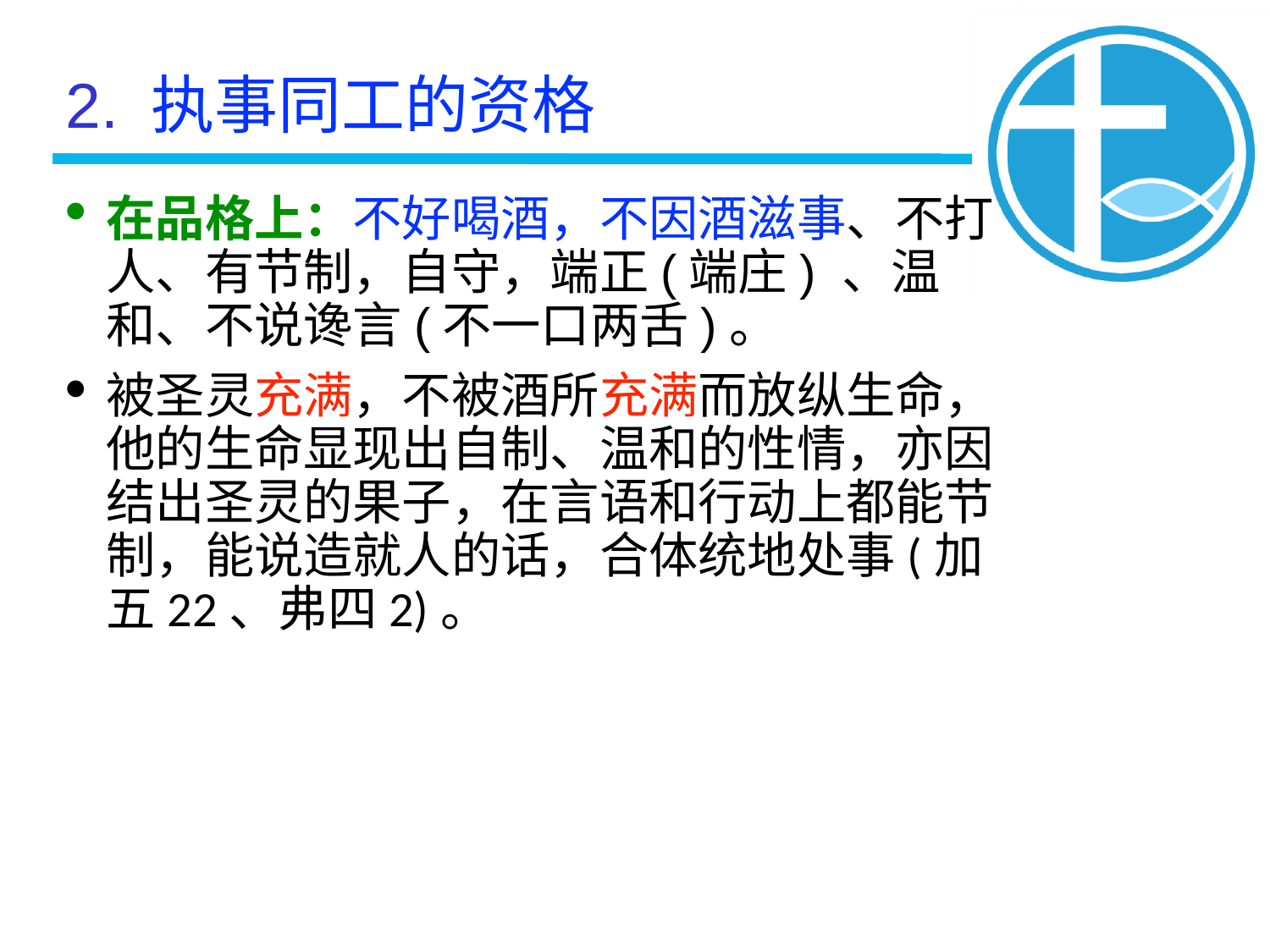

2. 执事同工的资格
在品格上：不好喝酒，不因酒滋事、不打人、有节制，自守，端正(端庄) 、温和、不说谗言(不一口两舌)。
被圣灵充满，不被酒所充满而放纵生命，他的生命显现出自制、温和的性情，亦因结出圣灵的果子，在言语和行动上都能节制，能说造就人的话，合体统地处事(加五22、弗四2)。